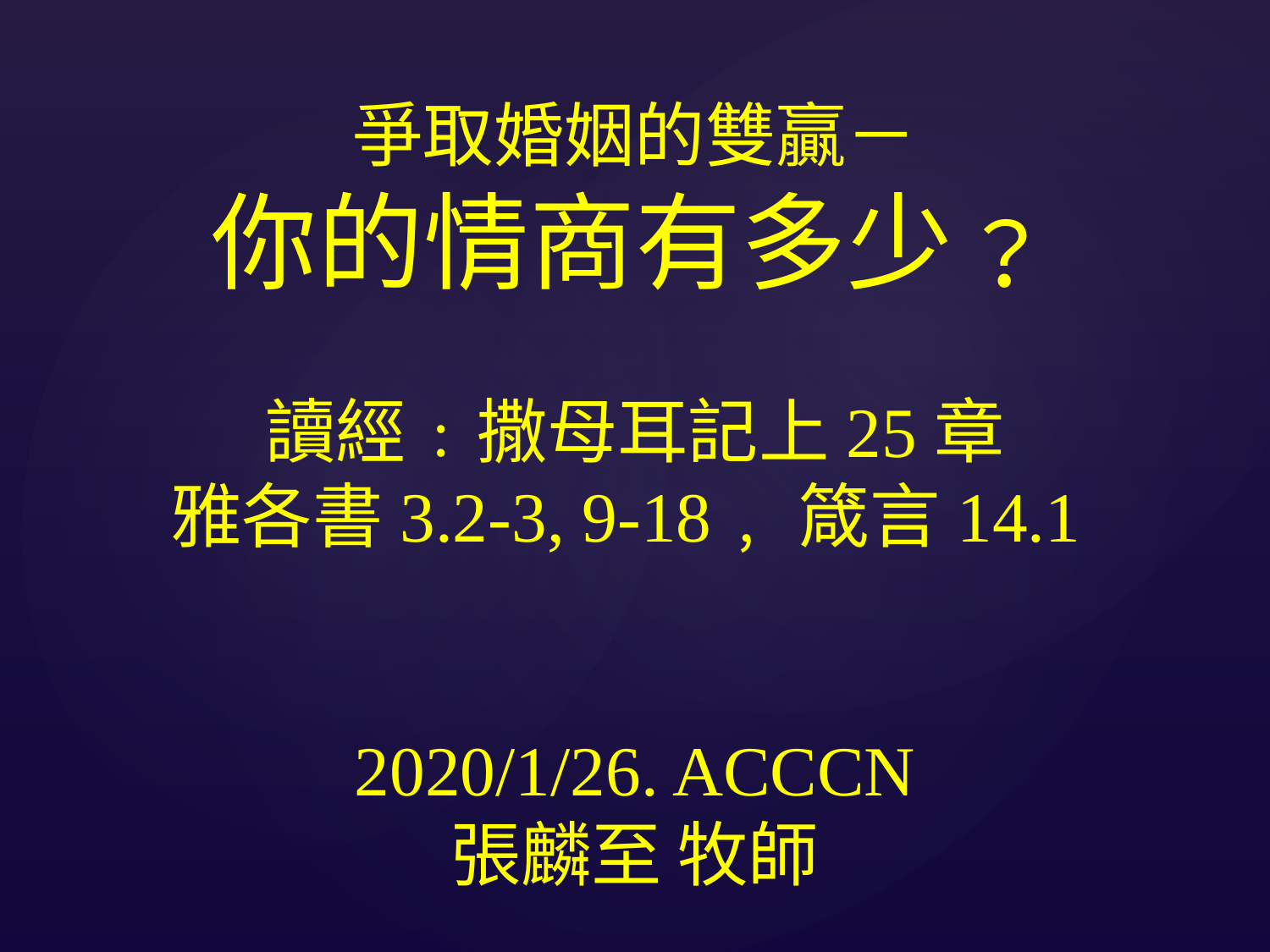

爭取婚姻的雙贏－
你的情商有多少﹖

讀經﹕撒母耳記上25章
雅各書3.2-3, 9-18﹐箴言14.1

2020/1/26. ACCCN
張麟至 牧師